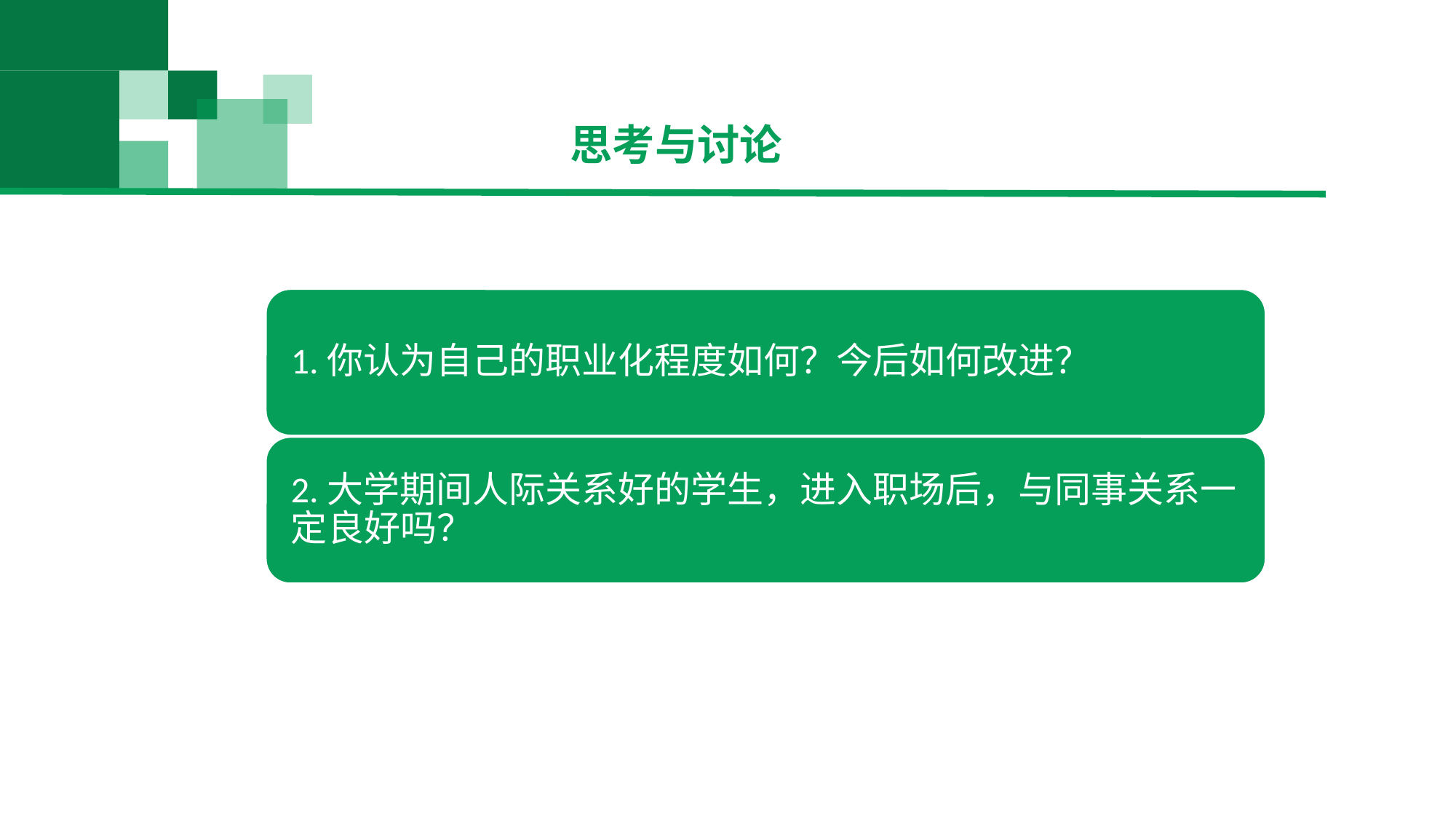

思考与讨论
1.你认为自己的职业化程度如何？今后如何改进？
2.大学期间人际关系好的学生，进入职场后，与同事关系一定良好吗？